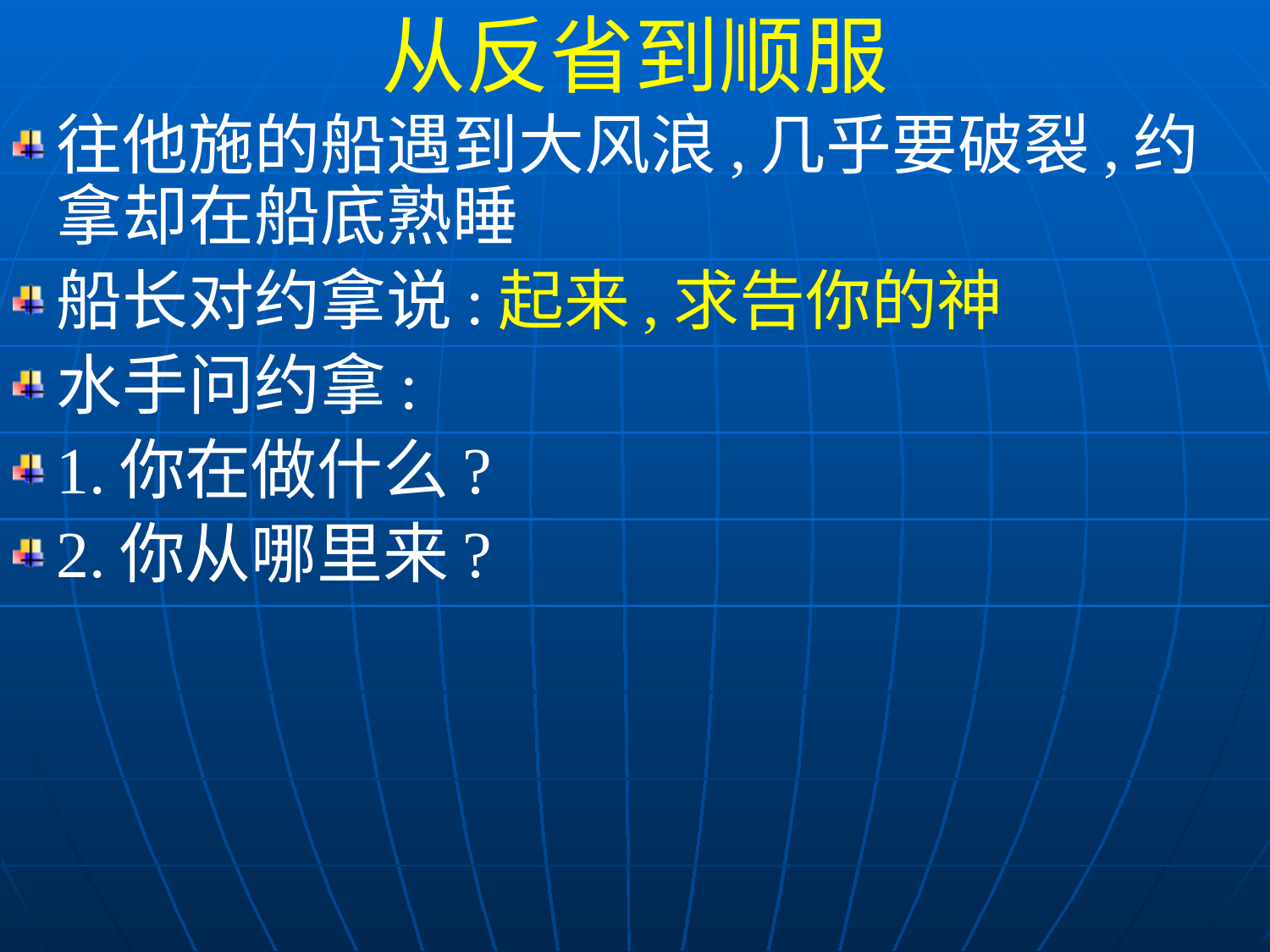

从反省到顺服
往他施的船遇到大风浪,几乎要破裂,约拿却在船底熟睡
船长对约拿说:起来,求告你的神
水手问约拿:
1.你在做什么?
2.你从哪里来?
3.你是哪一国的人?
4.你是哪一族的人?
问题针对约拿的身份、目标、价值、认同:水手要了解约拿在做什么?为什么这样做？